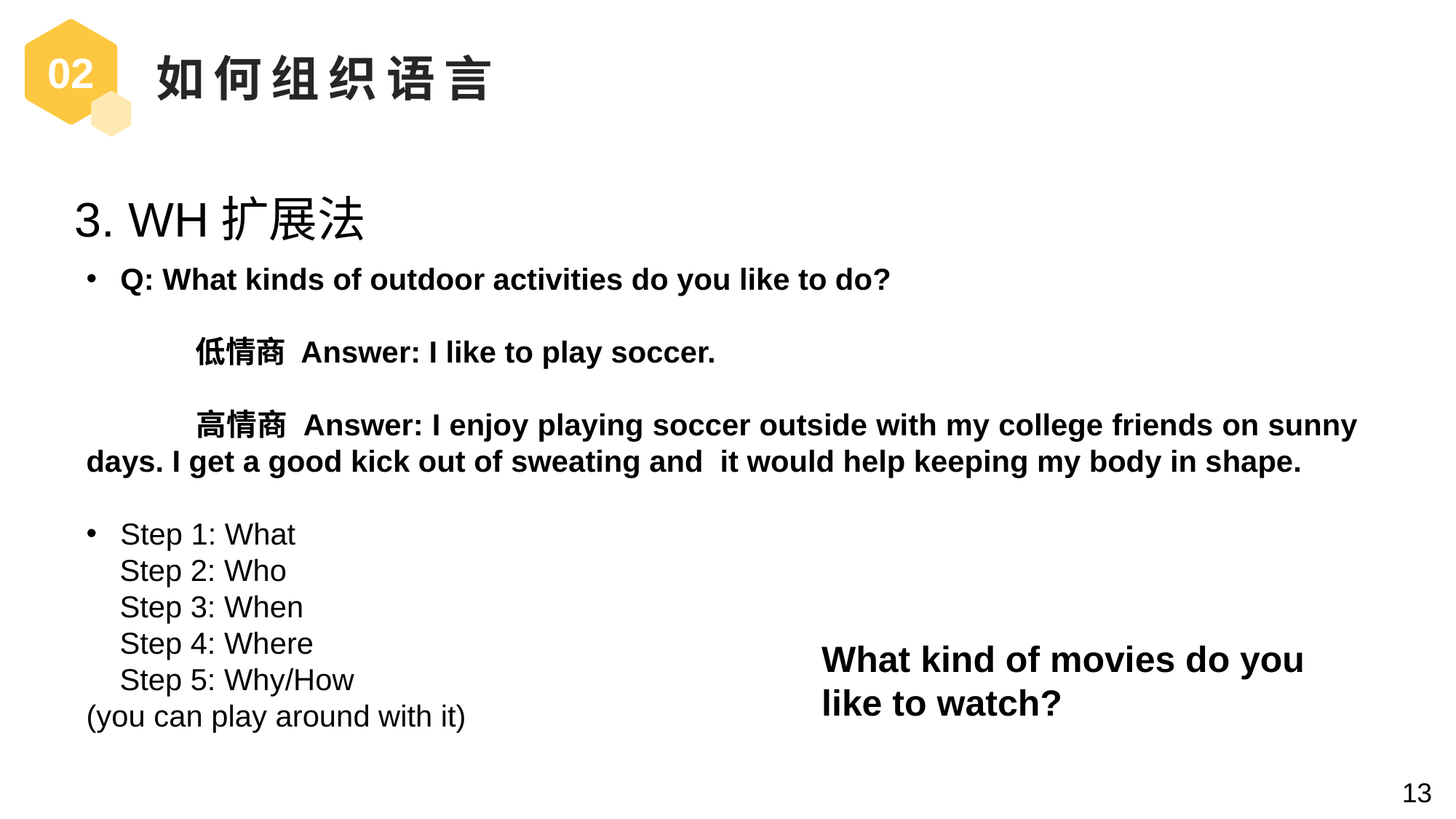

02
如何组织语言

3. WH扩展法
Q: What kinds of outdoor activities do you like to do?

	低情商 Answer: I like to play soccer.

	高情商 Answer: I enjoy playing soccer outside with my college friends on sunny days. I get a good kick out of sweating and  it would help keeping my body in shape.

Step 1: What
    Step 2: Who
    Step 3: When
    Step 4: Where
    Step 5: Why/How
(you can play around with it)
What kind of movies do you like to watch?
13